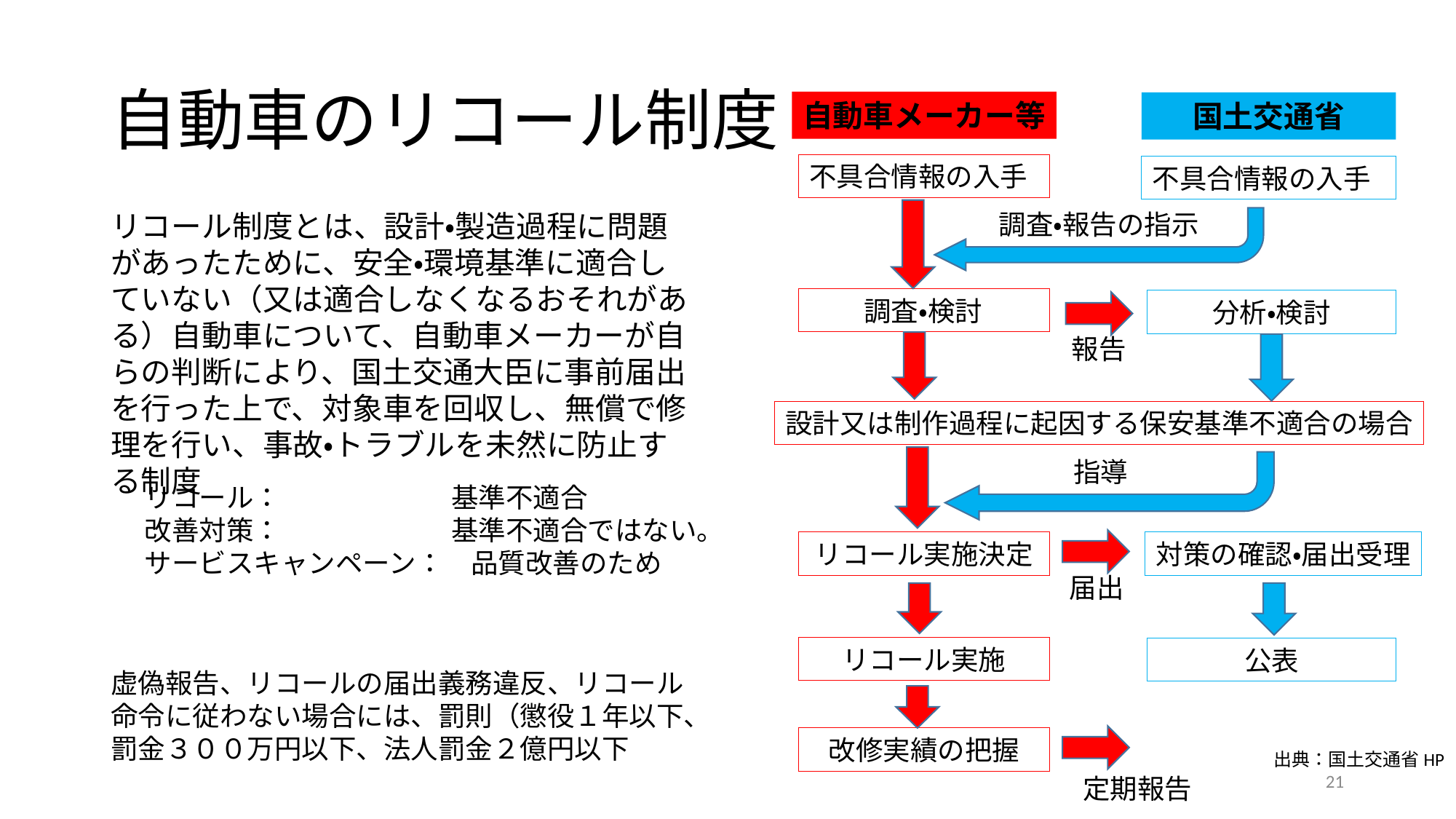

# 自動車のリコール制度
自動車メーカー等
国土交通省
不具合情報の入手
不具合情報の入手

リコール制度とは、設計・製造過程に問題があったために、安全・環境基準に適合していない（又は適合しなくなるおそれがある）自動車について、自動車メーカーが自らの判断により、国土交通大臣に事前届出を行った上で、対象車を回収し、無償で修理を行い、事故・トラブルを未然に防止する制度
調査・報告の指示

　　調査・検討
分析・検討
報告

設計又は制作過程に起因する保安基準不適合の場合

指導

リコール：	　　　 基準不適合
改善対策：　	　　　 基準不適合ではない。
サービスキャンペーン：　品質改善のため

リコール実施決定
対策の確認・届出受理
届出

リコール実施
公表
虚偽報告、リコールの届出義務違反、リコール命令に従わない場合には、罰則（懲役１年以下、罰金３００万円以下、法人罰金２億円以下

改修実績の把握
出典：国土交通省HP
21
定期報告